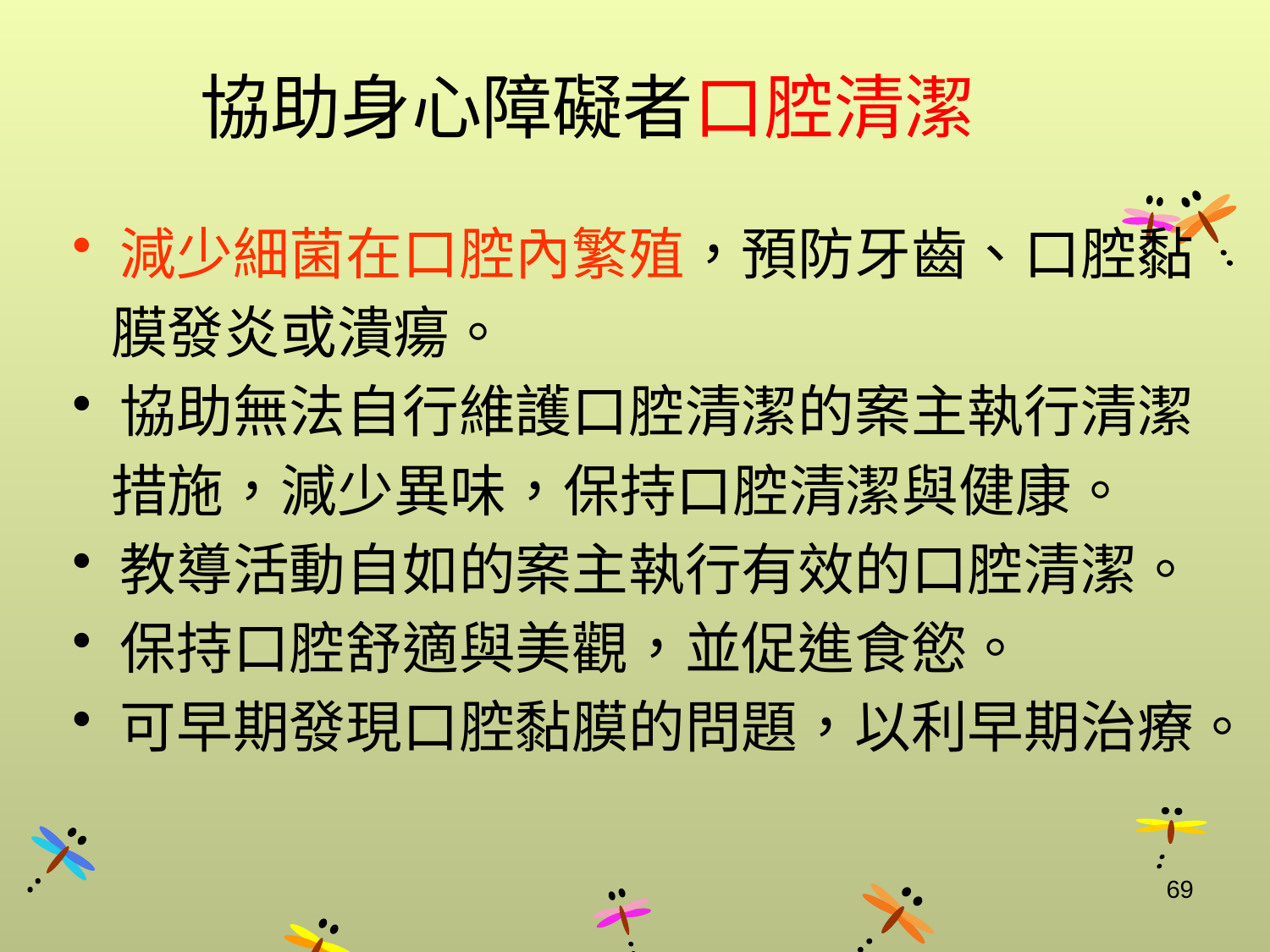

協助身心障礙者口腔清潔
#
減少細菌在口腔內繁殖，預防牙齒、口腔黏
  膜發炎或潰瘍。
協助無法自行維護口腔清潔的案主執行清潔
  措施，減少異味，保持口腔清潔與健康。
教導活動自如的案主執行有效的口腔清潔。
保持口腔舒適與美觀，並促進食慾。
可早期發現口腔黏膜的問題，以利早期治療。
69